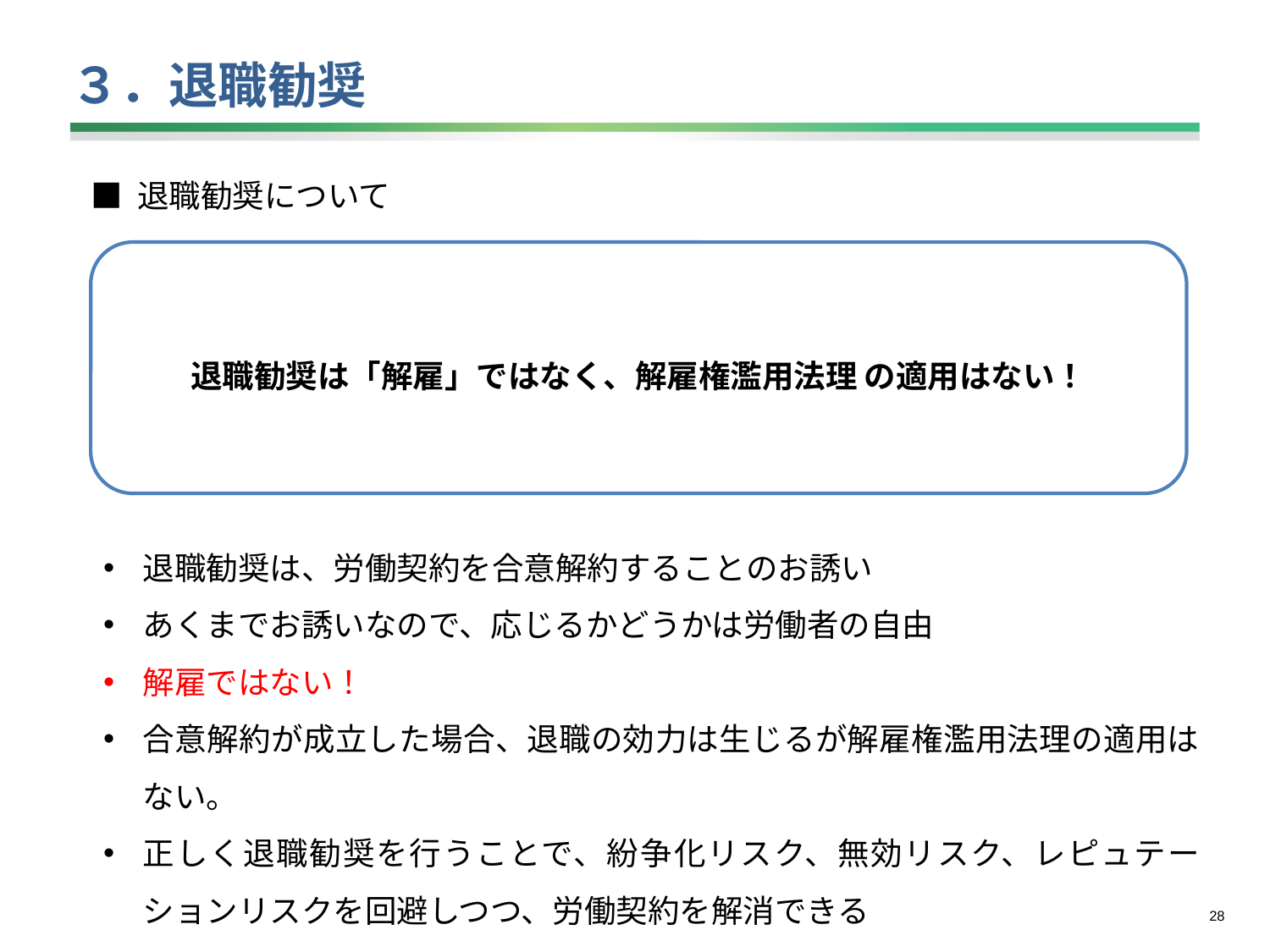

# ３．退職勧奨

■ 退職勧奨について
退職勧奨は「解雇」ではなく、解雇権濫用法理 の適用はない！
退職勧奨は、労働契約を合意解約することのお誘い
あくまでお誘いなので、応じるかどうかは労働者の自由
解雇ではない！
合意解約が成立した場合、退職の効力は生じるが解雇権濫用法理の適用はない。
正しく退職勧奨を行うことで、紛争化リスク、無効リスク、レピュテーションリスクを回避しつつ、労働契約を解消できる

28